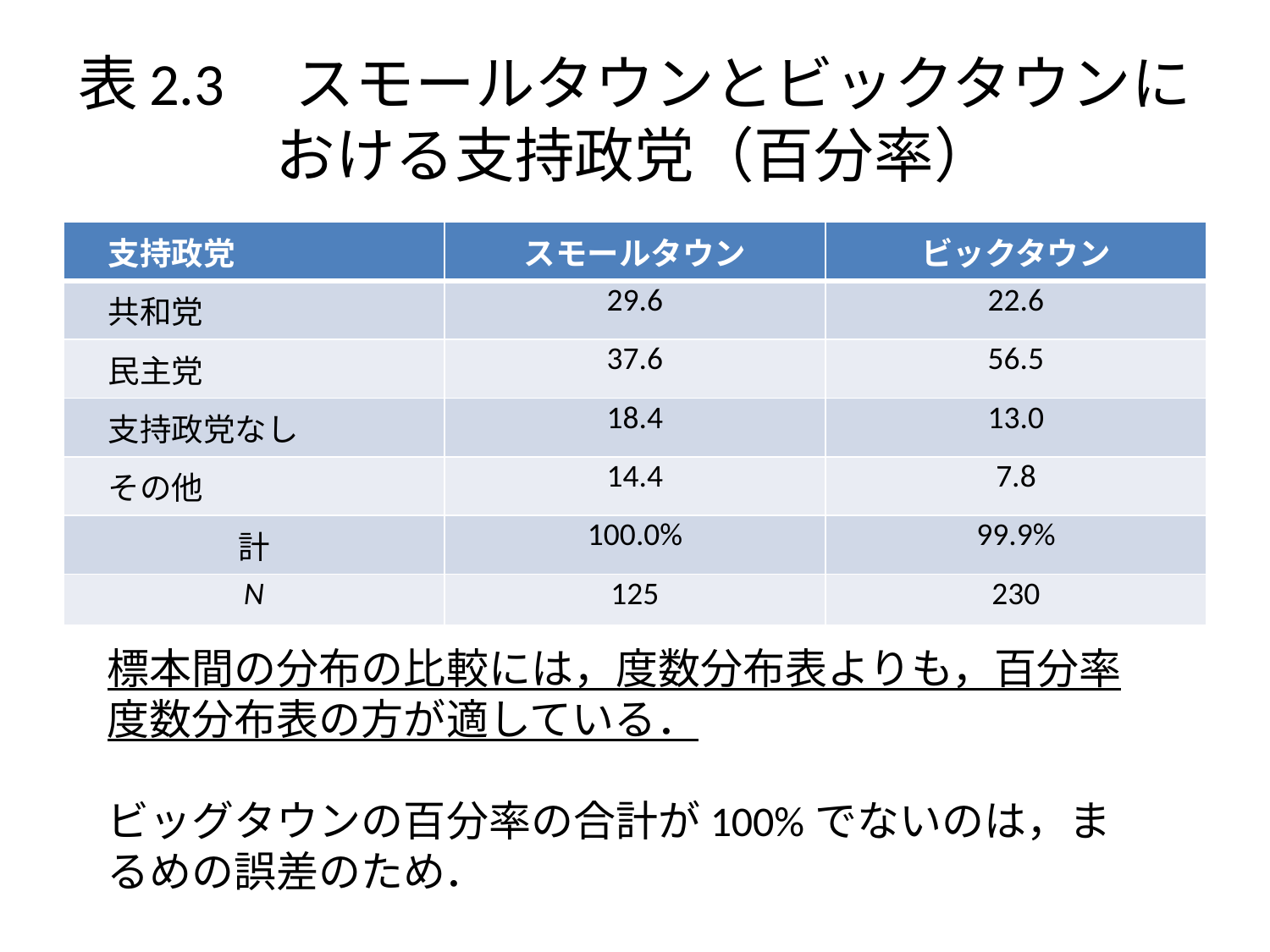

# 表2.3　スモールタウンとビックタウンにおける支持政党（百分率）
| 支持政党 | スモールタウン | ビックタウン |
| --- | --- | --- |
| 共和党 | 29.6 | 22.6 |
| 民主党 | 37.6 | 56.5 |
| 支持政党なし | 18.4 | 13.0 |
| その他 | 14.4 | 7.8 |
| 計 | 100.0% | 99.9% |
| N | 125 | 230 |
標本間の分布の比較には，度数分布表よりも，百分率度数分布表の方が適している．

ビッグタウンの百分率の合計が100%でないのは，まるめの誤差のため．